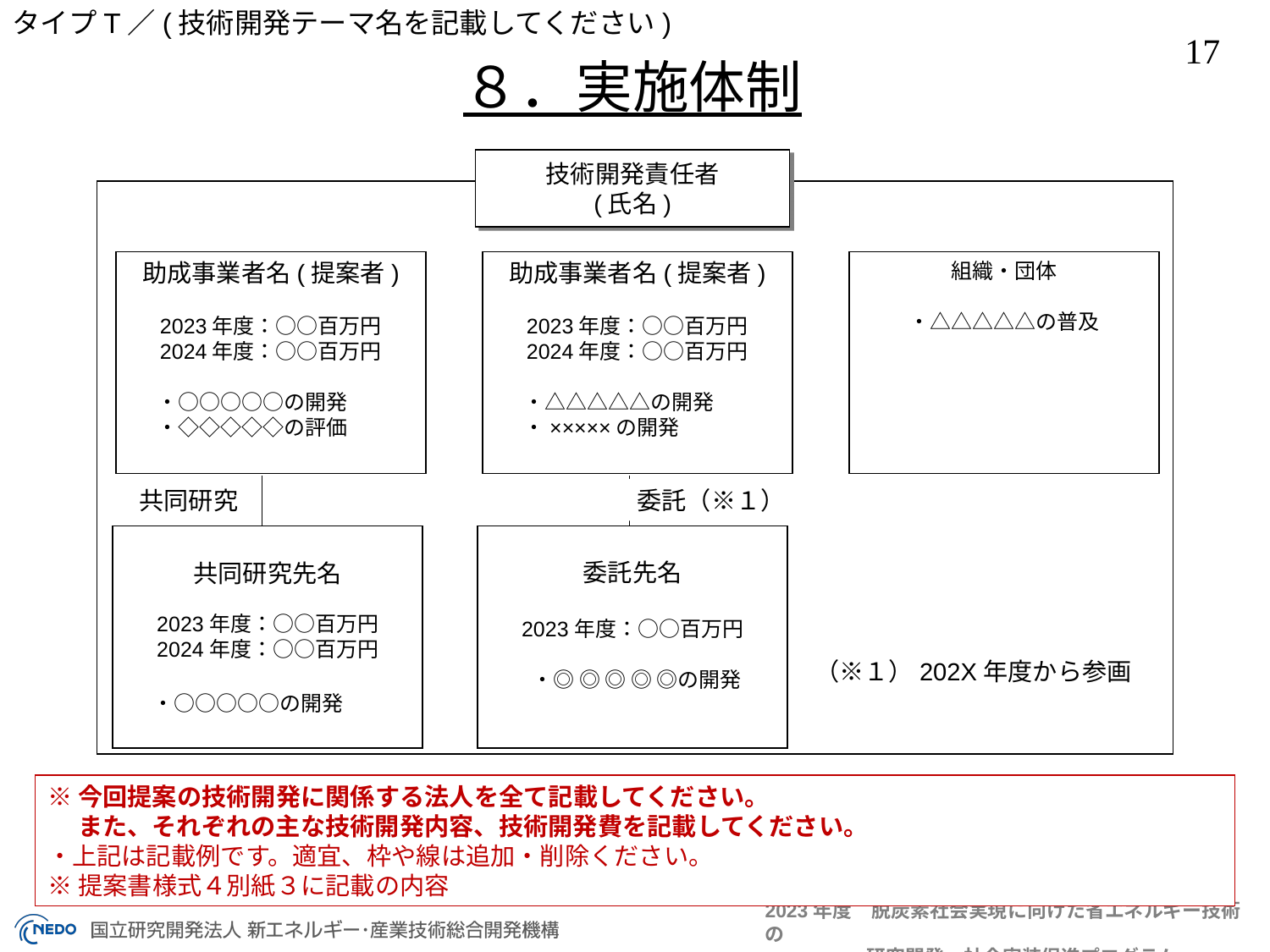

８．実施体制
技術開発責任者
(氏名)

助成事業者名(提案者)

2023年度：○○百万円
2024年度：○○百万円

     ・○○○○○の開発
     ・◇◇◇◇◇の評価

助成事業者名(提案者)

2023年度：○○百万円
2024年度：○○百万円

     ・△△△△△の開発
     ・×××××の開発

組織・団体

・△△△△△の普及
共同研究
委託（※１）
共同研究先名

2023年度：○○百万円
2024年度：○○百万円

    ・○○○○○の開発
委託先名

2023年度：○○百万円

　　・◎ ◎ ◎ ◎ ◎の開発

（※１）202X年度から参画
※今回提案の技術開発に関係する法人を全て記載してください。
　 また、それぞれの主な技術開発内容、技術開発費を記載してください。
・上記は記載例です。適宜、枠や線は追加・削除ください。
※提案書様式４別紙３に記載の内容